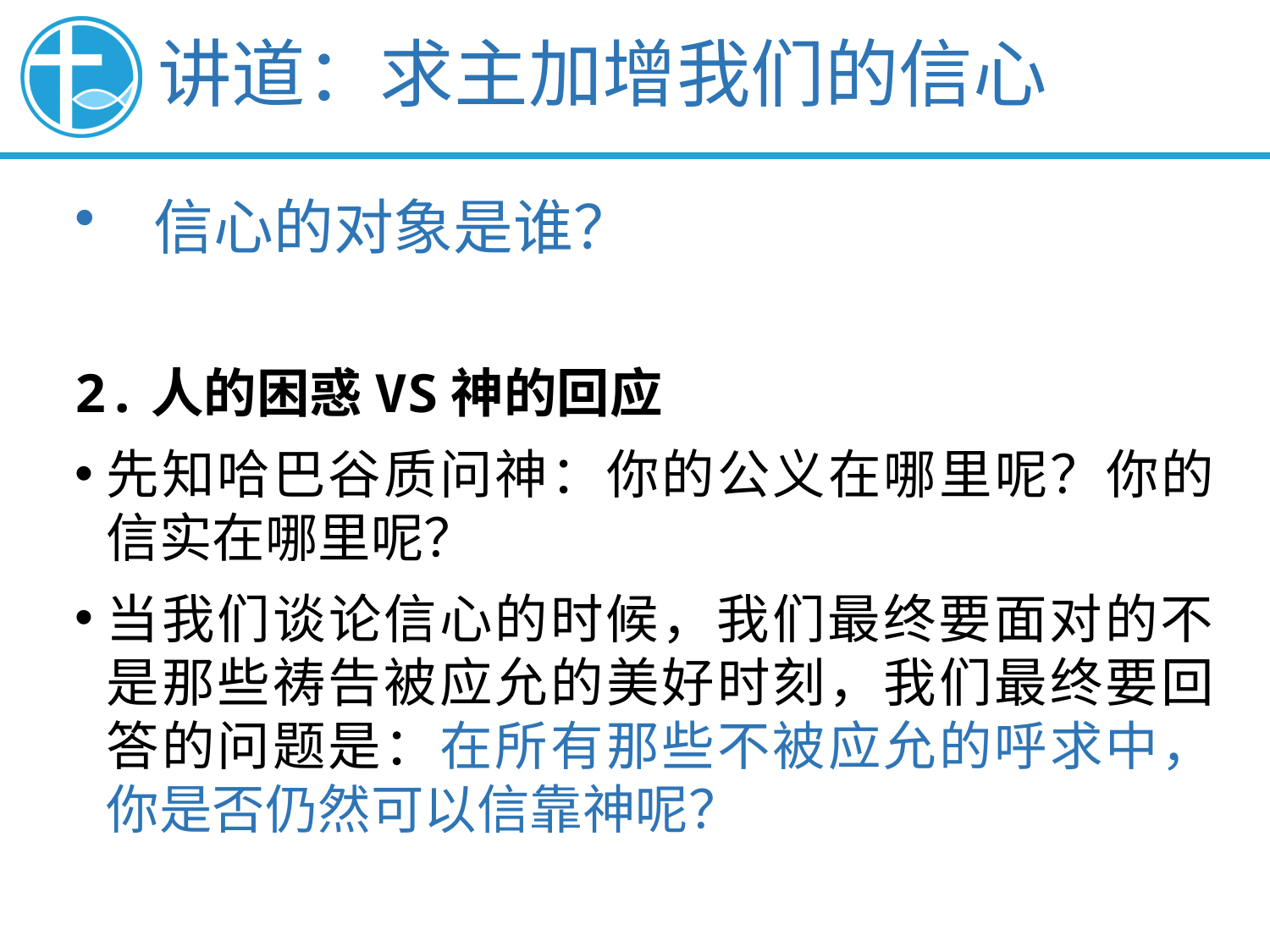

讲道：求主加增我们的信心
信心的对象是谁？

2.人的困惑VS神的回应
先知哈巴谷质问神：你的公义在哪里呢？你的信实在哪里呢？
当我们谈论信心的时候，我们最终要面对的不是那些祷告被应允的美好时刻，我们最终要回答的问题是：在所有那些不被应允的呼求中，你是否仍然可以信靠神呢？